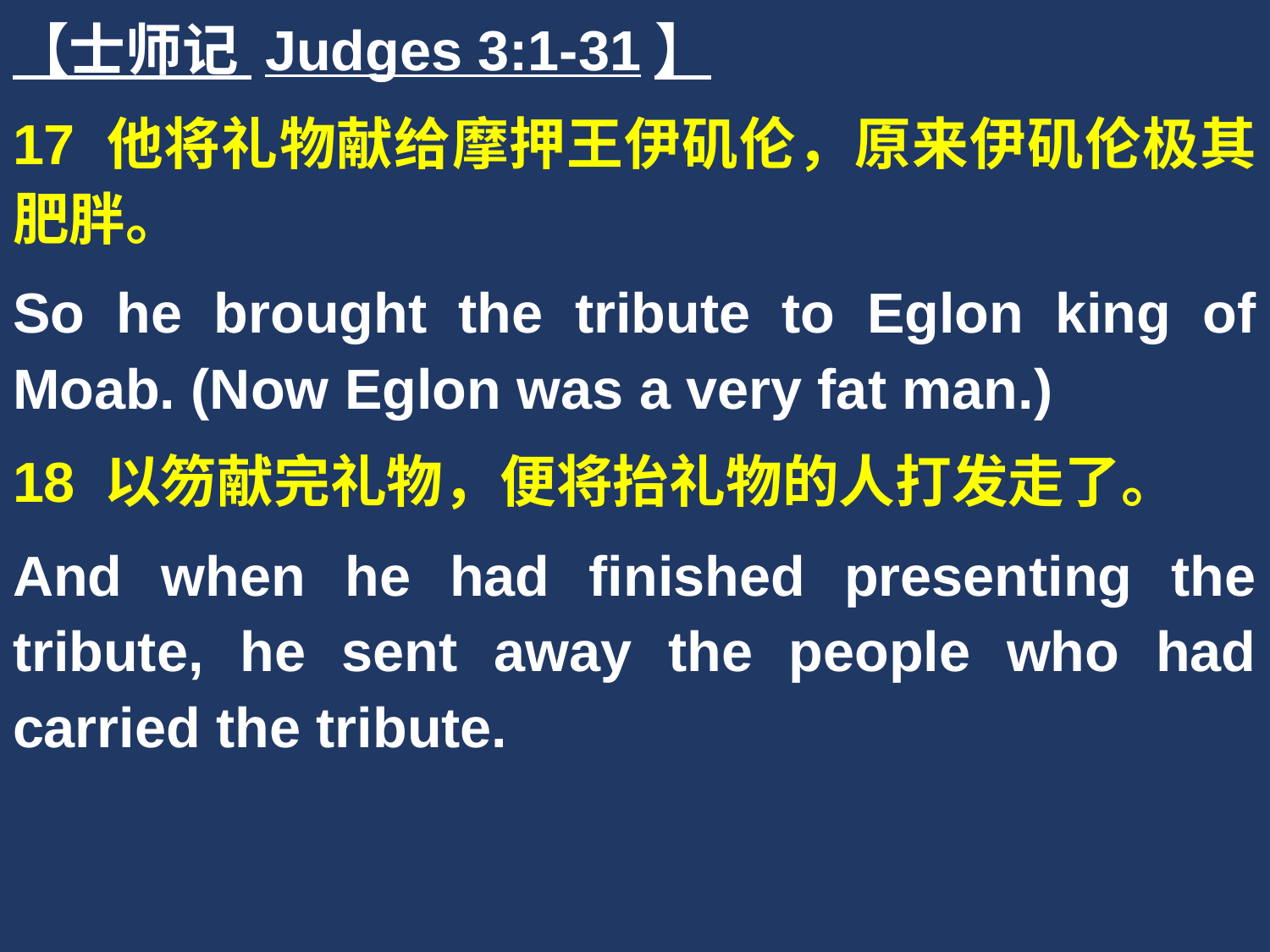

【士师记 Judges 3:1-31】
17 他将礼物献给摩押王伊矶伦，原来伊矶伦极其肥胖。
So he brought the tribute to Eglon king of Moab. (Now Eglon was a very fat man.)
18 以笏献完礼物，便将抬礼物的人打发走了。
And when he had finished presenting the tribute, he sent away the people who had carried the tribute.